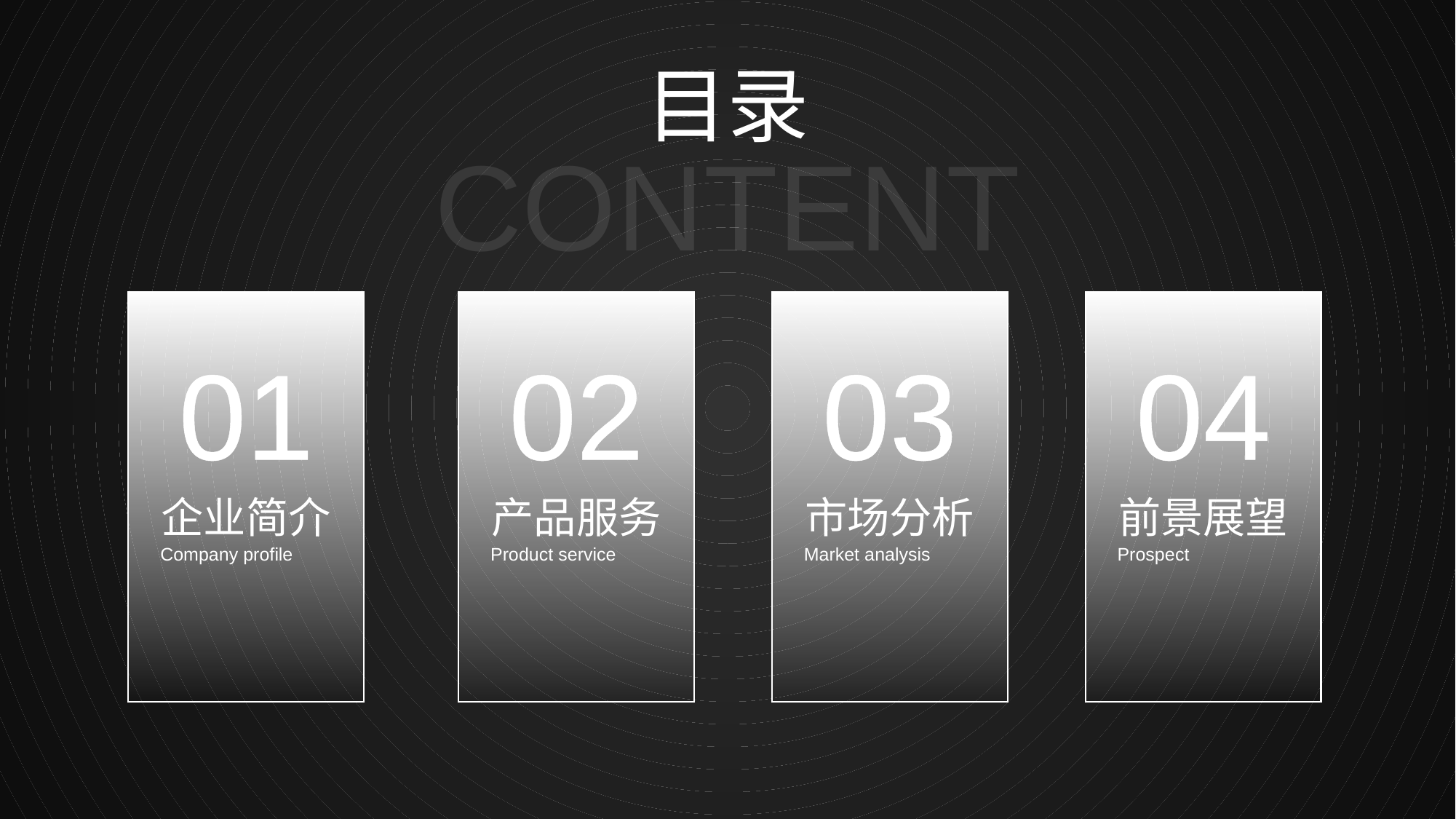

目录
CONTENT

01
企业简介
Company profile

02
产品服务
Product service

03
市场分析
Market analysis

04
前景展望
Prospect